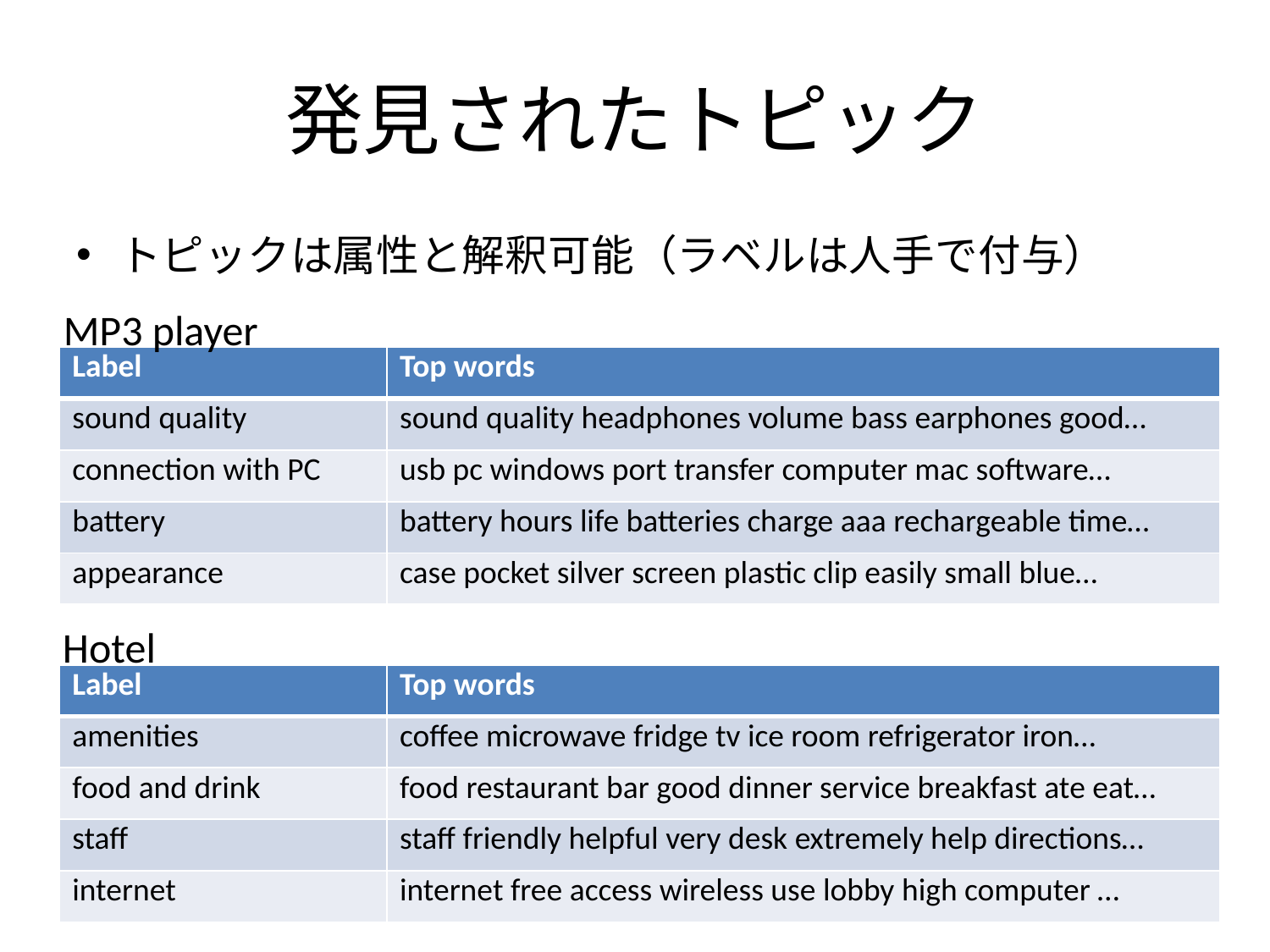

# 発見されたトピック
トピックは属性と解釈可能（ラベルは人手で付与）
MP3 player
| Label | Top words |
| --- | --- |
| sound quality | sound quality headphones volume bass earphones good… |
| connection with PC | usb pc windows port transfer computer mac software… |
| battery | battery hours life batteries charge aaa rechargeable time… |
| appearance | case pocket silver screen plastic clip easily small blue… |
Hotel
| Label | Top words |
| --- | --- |
| amenities | coffee microwave fridge tv ice room refrigerator iron… |
| food and drink | food restaurant bar good dinner service breakfast ate eat… |
| staff | staff friendly helpful very desk extremely help directions… |
| internet | internet free access wireless use lobby high computer … |